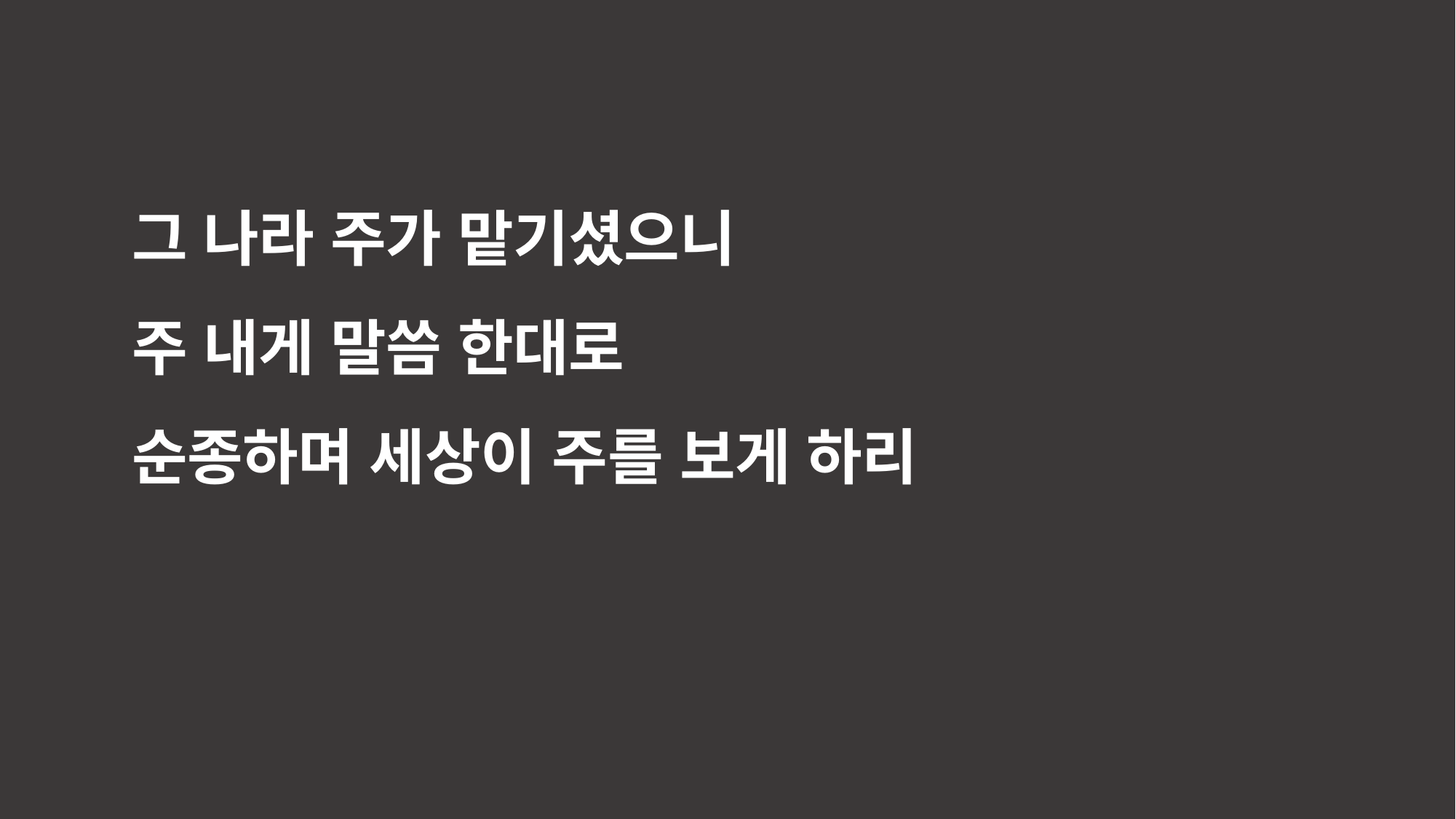

그 나라 주가 맡기셨으니
주 내게 말씀 한대로
순종하며 세상이 주를 보게 하리